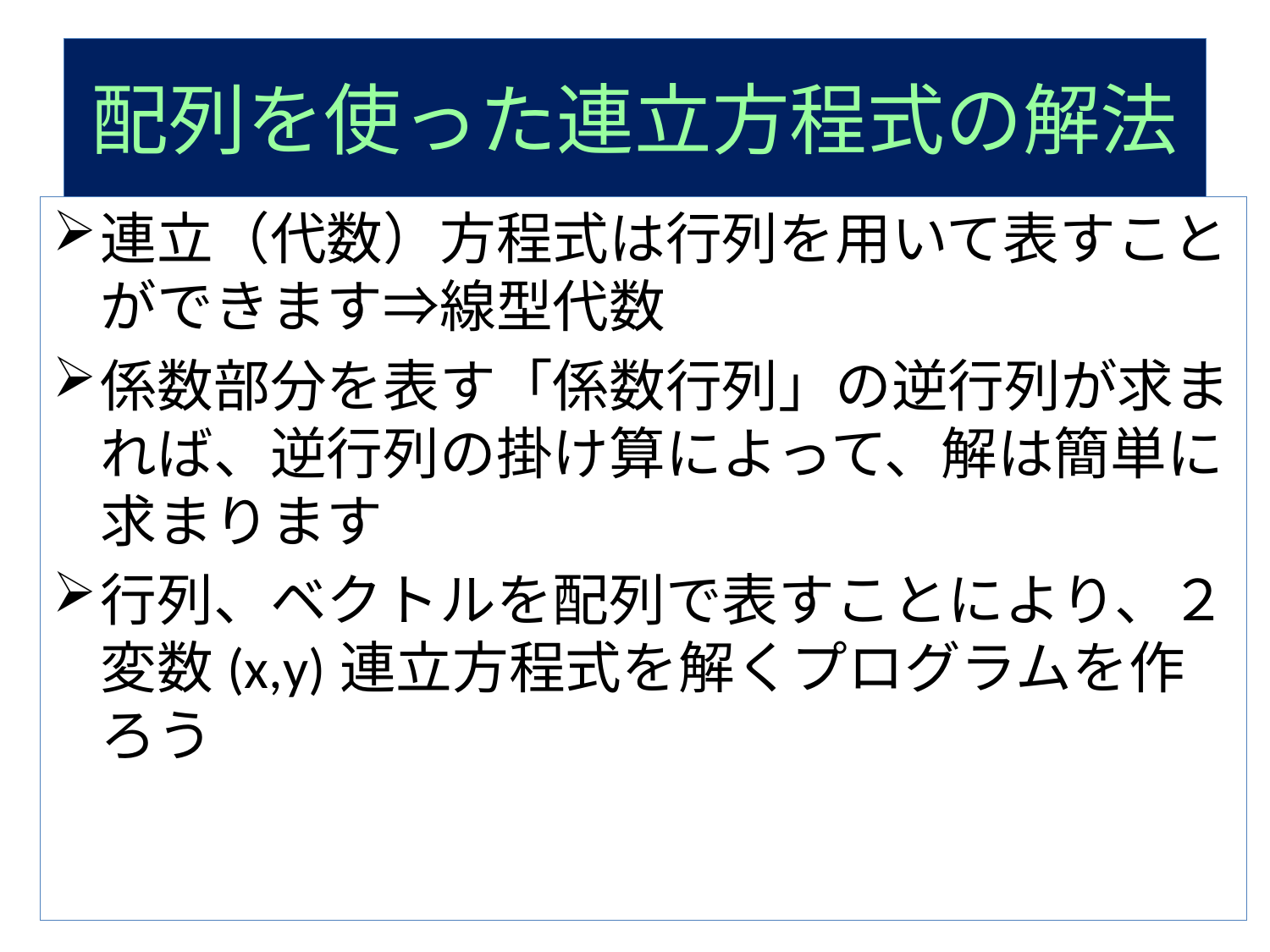

# 配列を使った連立方程式の解法
連立（代数）方程式は行列を用いて表すことができます⇒線型代数
係数部分を表す「係数行列」の逆行列が求まれば、逆行列の掛け算によって、解は簡単に求まります
行列、ベクトルを配列で表すことにより、２変数(x,y)連立方程式を解くプログラムを作ろう